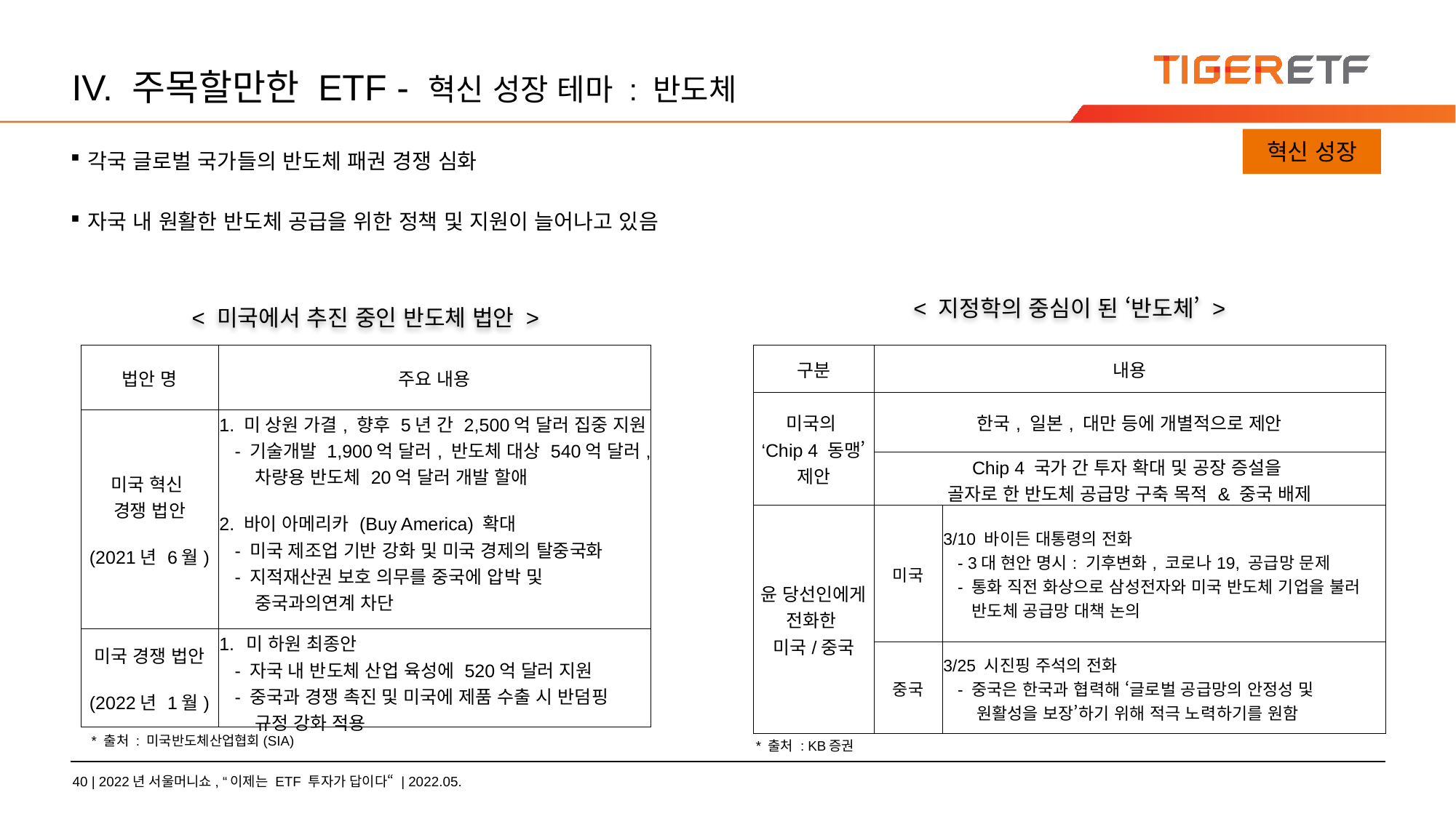

# IV. 주목할만한 ETF - 혁신 성장 테마 : 반도체
혁신 성장
각국 글로벌 국가들의 반도체 패권 경쟁 심화
자국 내 원활한 반도체 공급을 위한 정책 및 지원이 늘어나고 있음
< 지정학의 중심이 된 ‘반도체’ >
< 미국에서 추진 중인 반도체 법안 >
| 법안 명 | 주요 내용 |
| --- | --- |
| 미국 혁신 경쟁 법안 (2021년 6월) | 1. 미 상원 가결, 향후 5년 간 2,500억 달러 집중 지원 - 기술개발 1,900억 달러, 반도체 대상 540억 달러, 차량용 반도체 20억 달러 개발 할애 2. 바이 아메리카 (Buy America) 확대 - 미국 제조업 기반 강화 및 미국 경제의 탈중국화 - 지적재산권 보호 의무를 중국에 압박 및 중국과의연계 차단 |
| 미국 경쟁 법안 (2022년 1월) | 미 하원 최종안 - 자국 내 반도체 산업 육성에 520억 달러 지원 - 중국과 경쟁 촉진 및 미국에 제품 수출 시 반덤핑 규정 강화 적용 |
| 구분 | 내용 |  |
| --- | --- | --- |
| 미국의 ‘Chip 4 동맹’ 제안 | 한국, 일본, 대만 등에 개별적으로 제안 |  |
|  | Chip 4 국가 간 투자 확대 및 공장 증설을 골자로 한 반도체 공급망 구축 목적 & 중국 배제 |  |
| 윤 당선인에게 전화한 미국/중국 | 미국 | 3/10 바이든 대통령의 전화 - 3대 현안 명시: 기후변화, 코로나19, 공급망 문제 - 통화 직전 화상으로 삼성전자와 미국 반도체 기업을 불러 반도체 공급망 대책 논의 |
|  | 중국 | 3/25 시진핑 주석의 전화 - 중국은 한국과 협력해 ‘글로벌 공급망의 안정성 및 원활성을 보장’하기 위해 적극 노력하기를 원함 |
* 출처 : 미국반도체산업협회(SIA)
* 출처 : KB증권